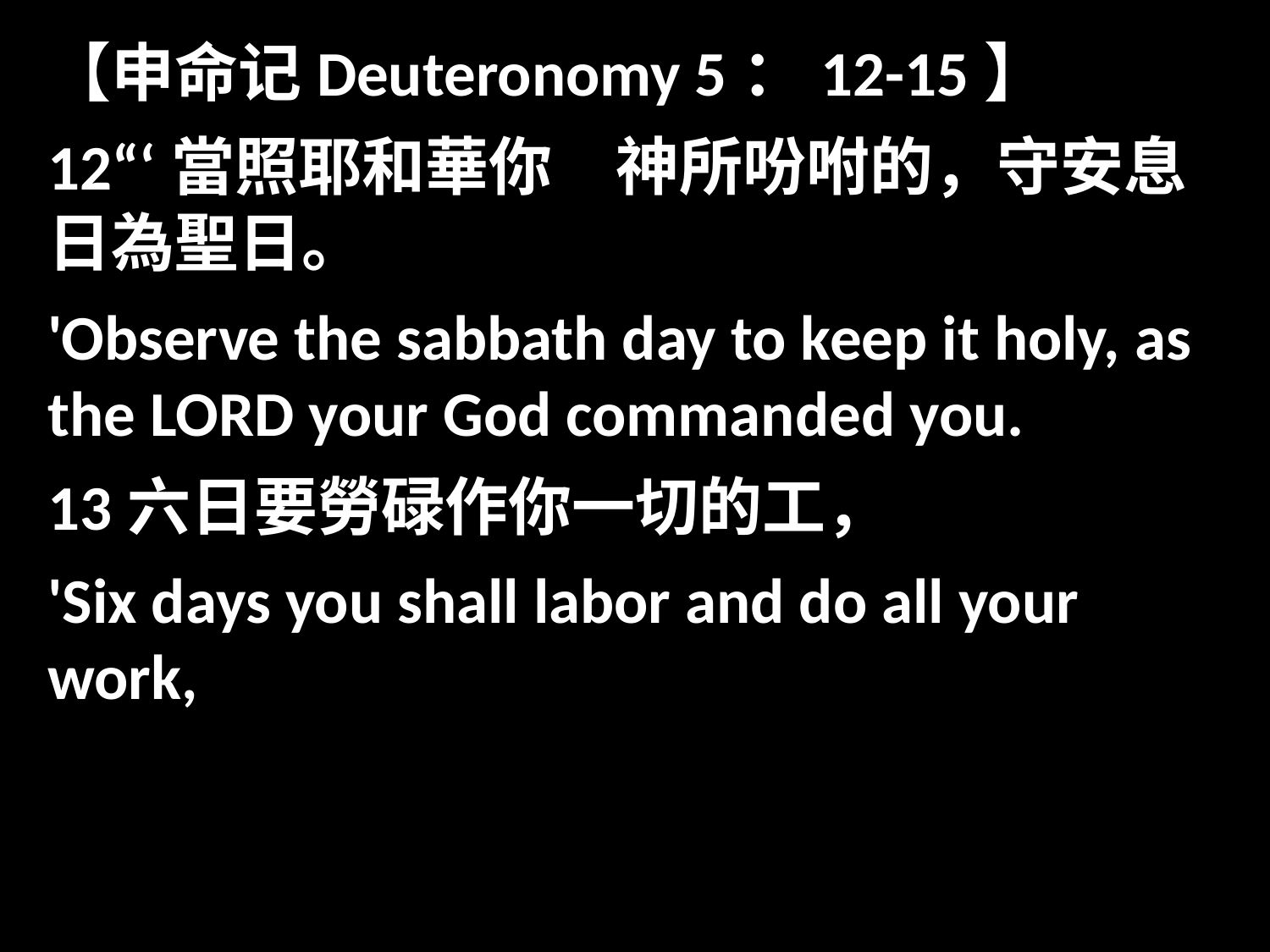

【申命记Deuteronomy 5：12-15】
12“‘當照耶和華你　神所吩咐的，守安息日為聖日。
'Observe the sabbath day to keep it holy, as the LORD your God commanded you.
13六日要勞碌作你一切的工，
'Six days you shall labor and do all your work,